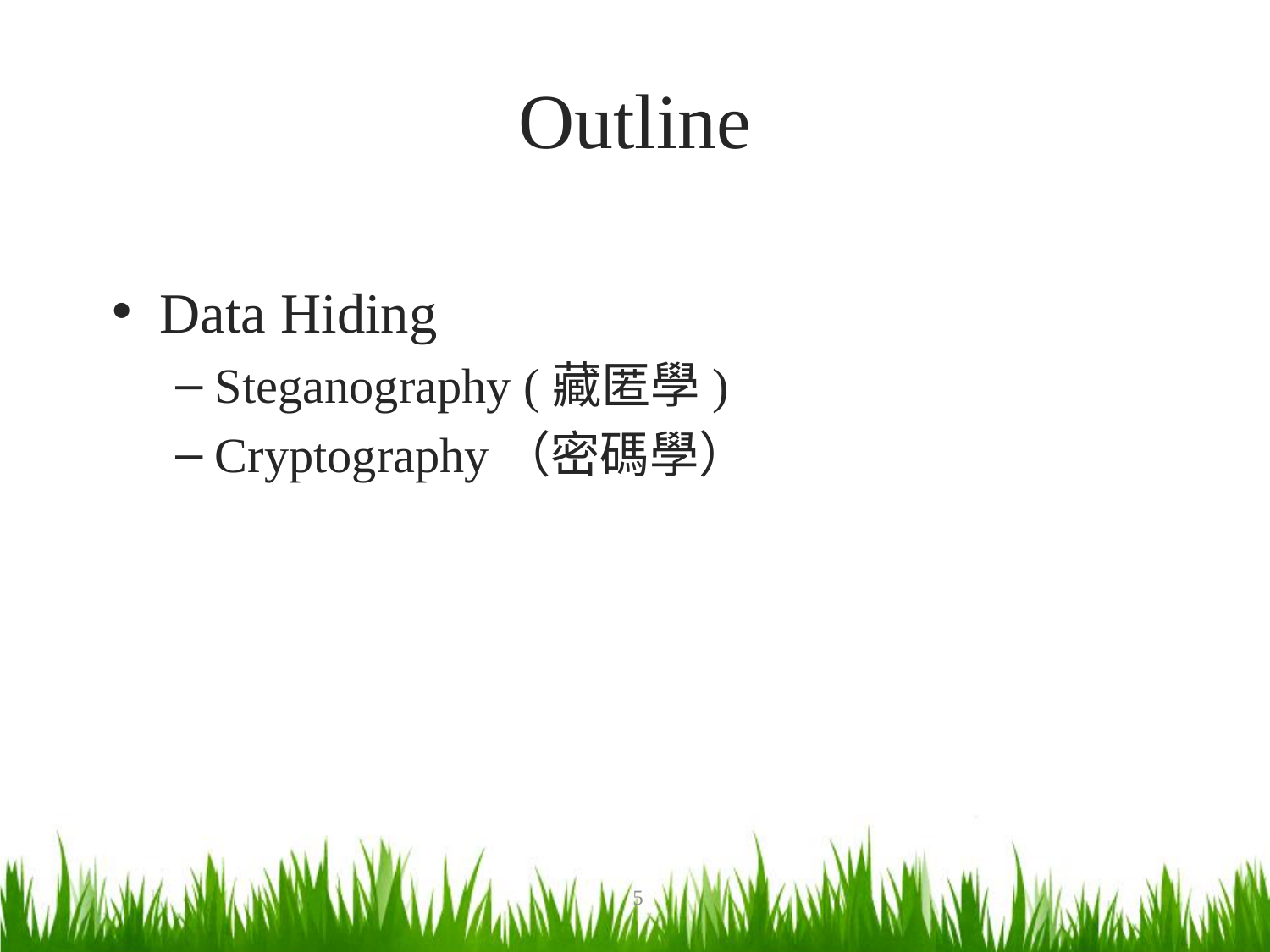

# Outline
Data Hiding
Steganography (藏匿學)
Cryptography（密碼學）
5